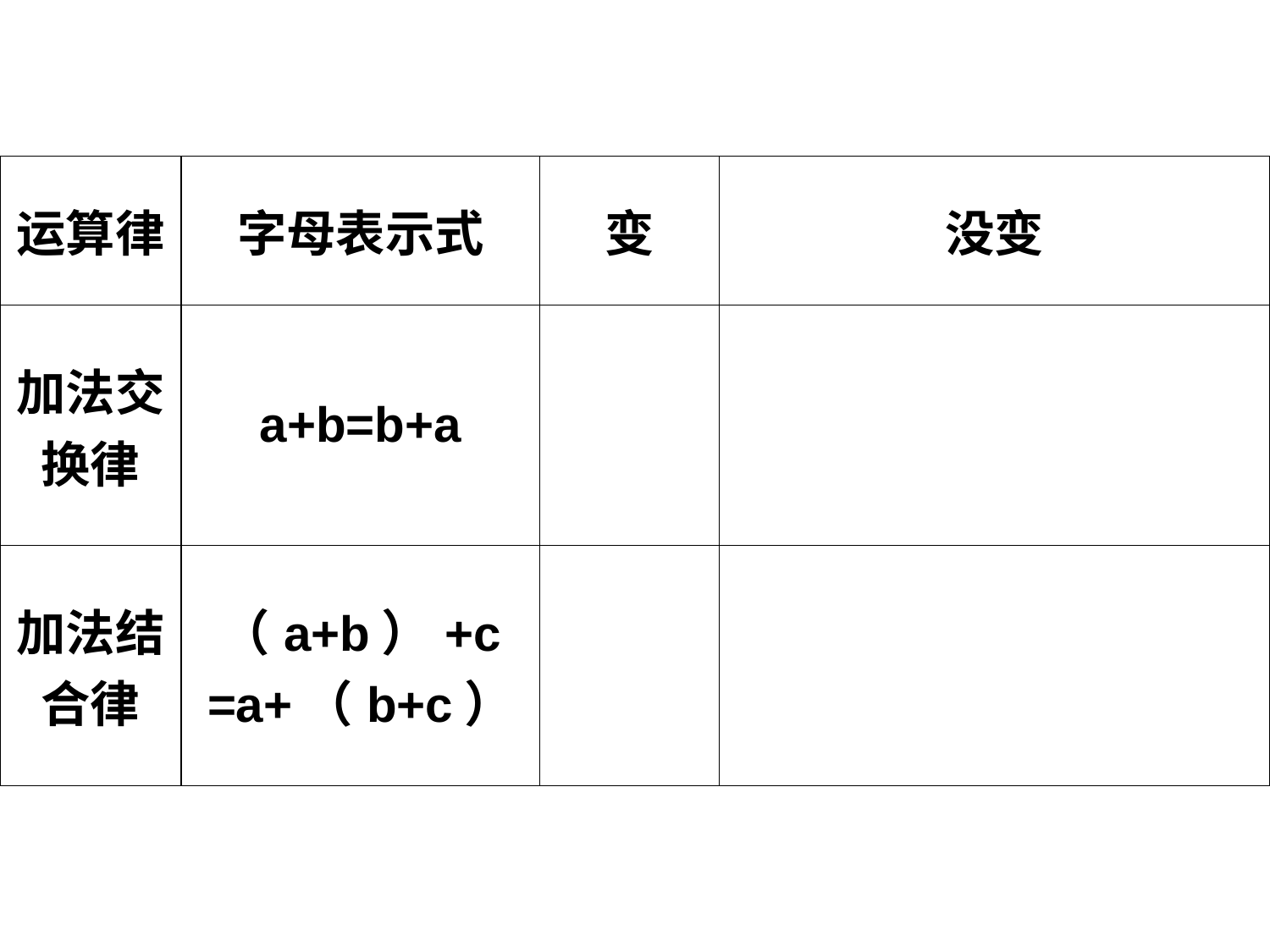

| 运算律 | 字母表示式 | 变 | 没变 |
| --- | --- | --- | --- |
| 加法交换律 | a+b=b+a |  |  |
| 加法结合律 | （a+b）+c =a+（b+c） |  |  |